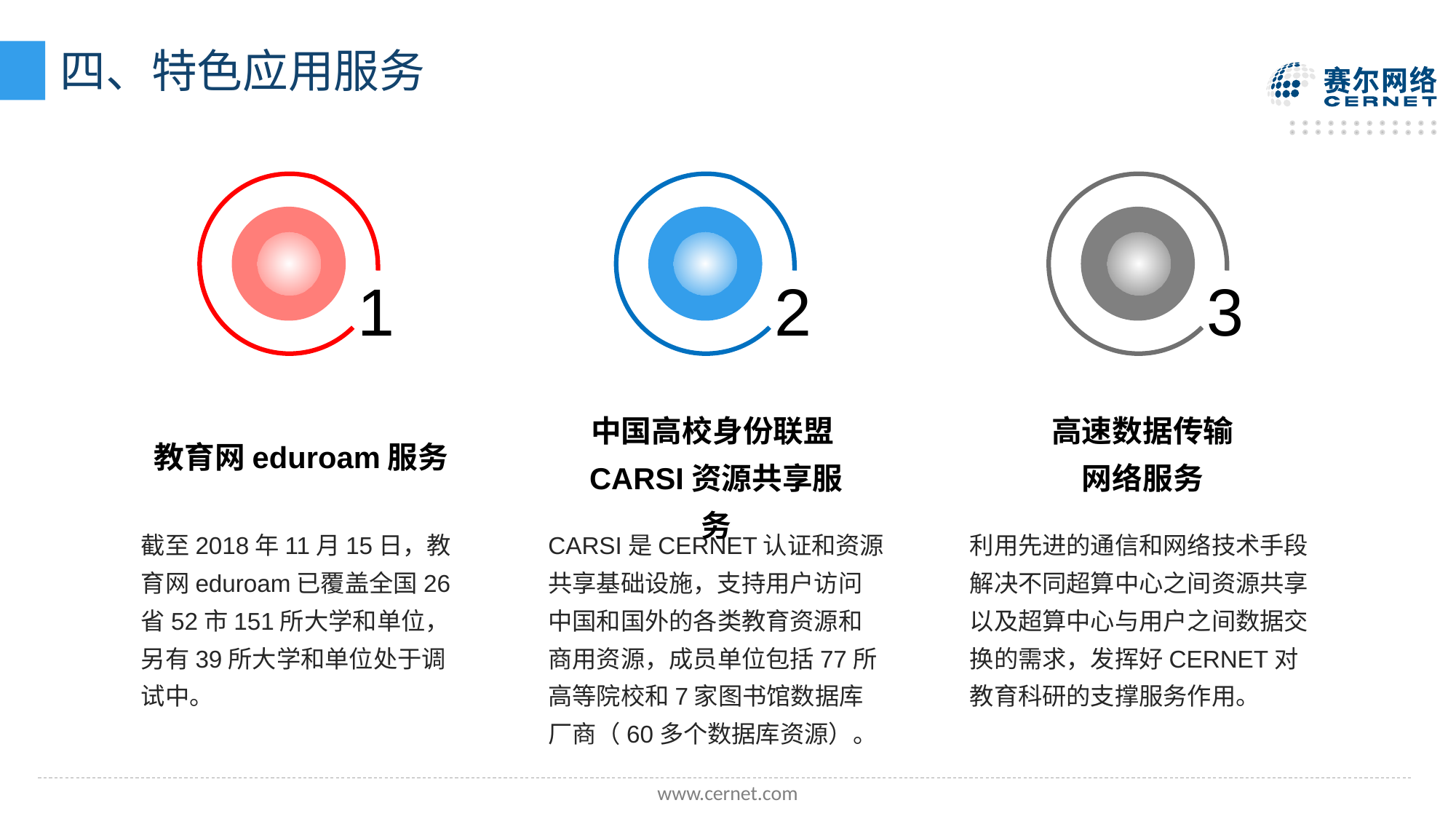

# 四、特色应用服务

1

2

3

中国高校身份联盟CARSI资源共享服务
高速数据传输网络服务
教育网eduroam服务
截至2018年11月15日，教育网eduroam已覆盖全国26省52市151所大学和单位，另有39所大学和单位处于调试中。
CARSI是CERNET认证和资源共享基础设施，支持用户访问中国和国外的各类教育资源和商用资源，成员单位包括77所高等院校和7家图书馆数据库厂商（60多个数据库资源）。
利用先进的通信和网络技术手段解决不同超算中心之间资源共享以及超算中心与用户之间数据交换的需求，发挥好CERNET对教育科研的支撑服务作用。